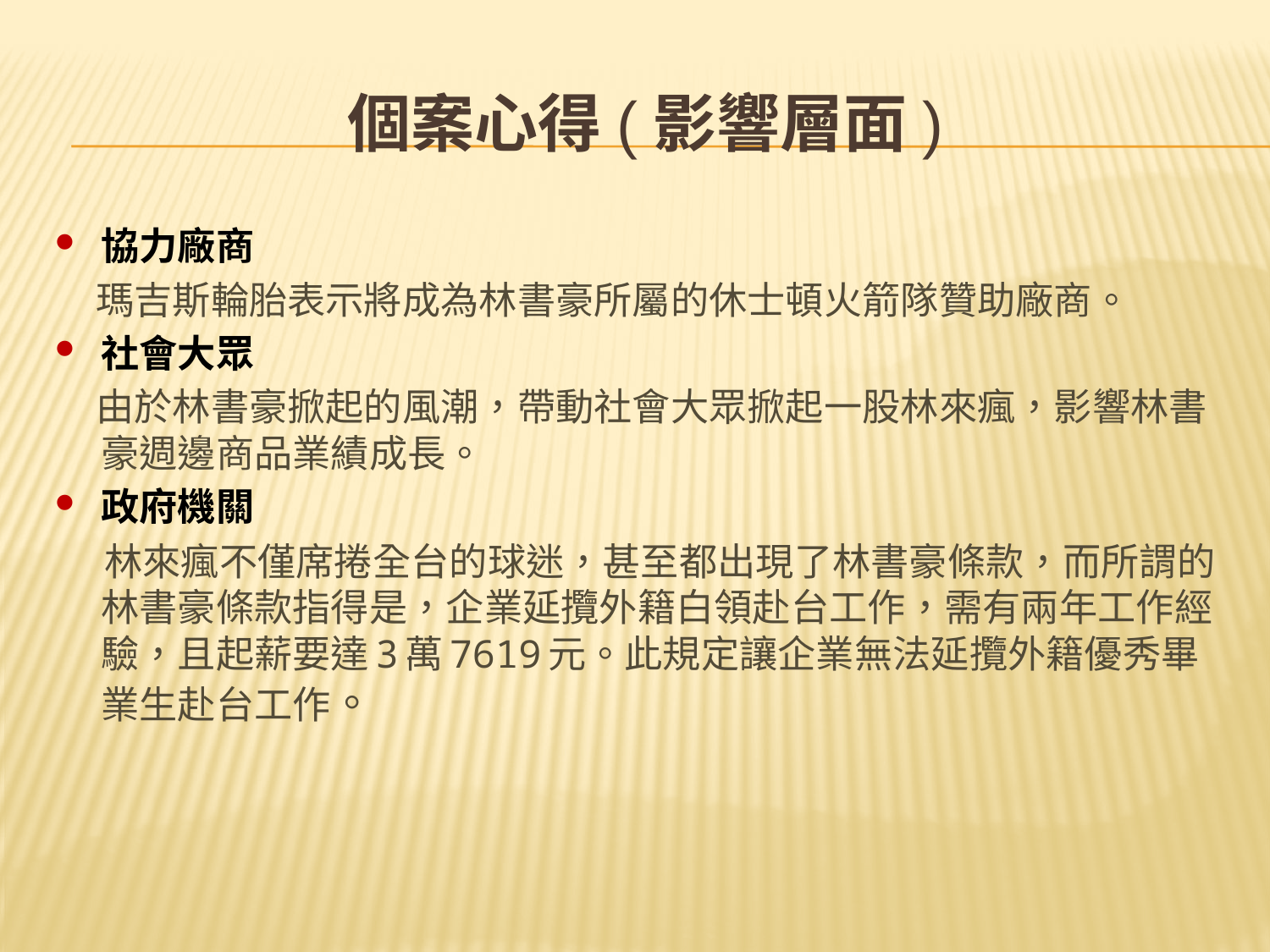

# 個案心得(影響層面)
協力廠商
    瑪吉斯輪胎表示將成為林書豪所屬的休士頓火箭隊贊助廠商。
社會大眾
    由於林書豪掀起的風潮，帶動社會大眾掀起一股林來瘋，影響林書豪週邊商品業績成長。
政府機關
     林來瘋不僅席捲全台的球迷，甚至都出現了林書豪條款，而所謂的林書豪條款指得是，企業延攬外籍白領赴台工作，需有兩年工作經驗，且起薪要達3萬7619元。此規定讓企業無法延攬外籍優秀畢業生赴台工作。